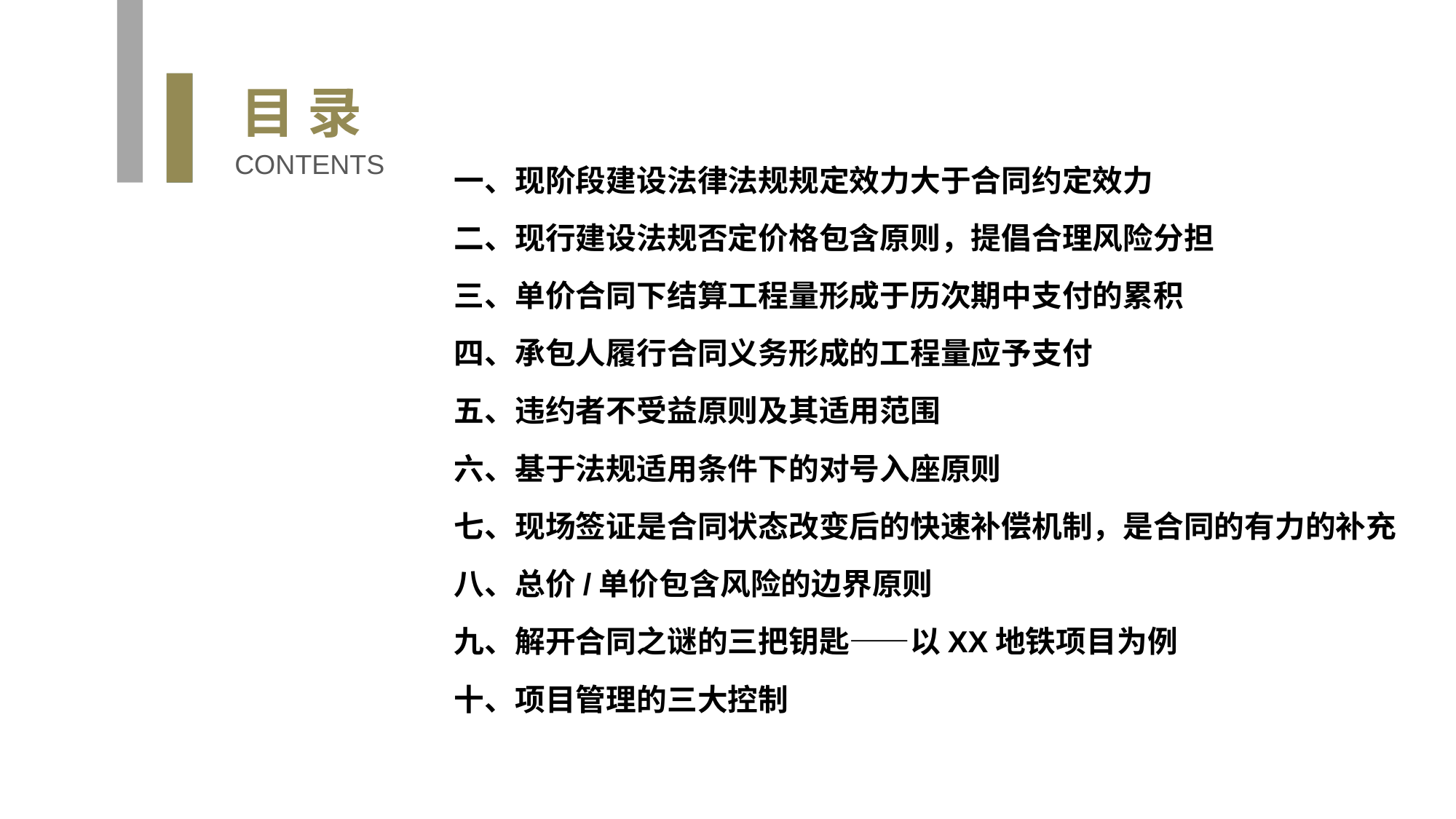

目 录

一、现阶段建设法律法规规定效力大于合同约定效力
二、现行建设法规否定价格包含原则，提倡合理风险分担
三、单价合同下结算工程量形成于历次期中支付的累积
四、承包人履行合同义务形成的工程量应予支付
五、违约者不受益原则及其适用范围
六、基于法规适用条件下的对号入座原则
七、现场签证是合同状态改变后的快速补偿机制，是合同的有力的补充
八、总价/单价包含风险的边界原则
九、解开合同之谜的三把钥匙——以XX地铁项目为例
十、项目管理的三大控制
CONTENTS